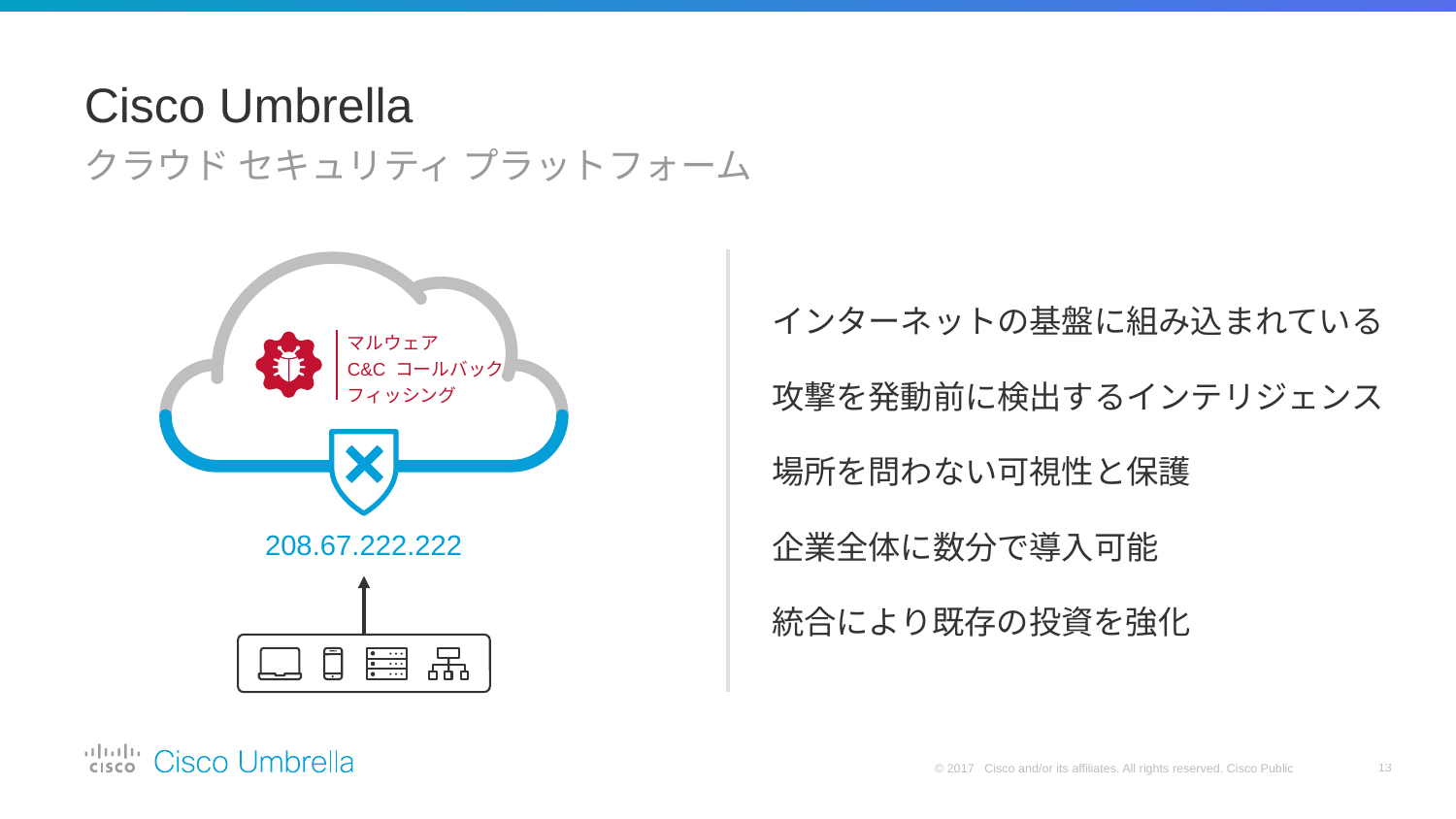

# Cisco Umbrella
クラウド セキュリティ プラットフォーム
インターネットの基盤に組み込まれている
攻撃を発動前に検出するインテリジェンス
場所を問わない可視性と保護
企業全体に数分で導入可能
統合により既存の投資を強化

マルウェア
C&C コールバック
フィッシング

208.67.222.222